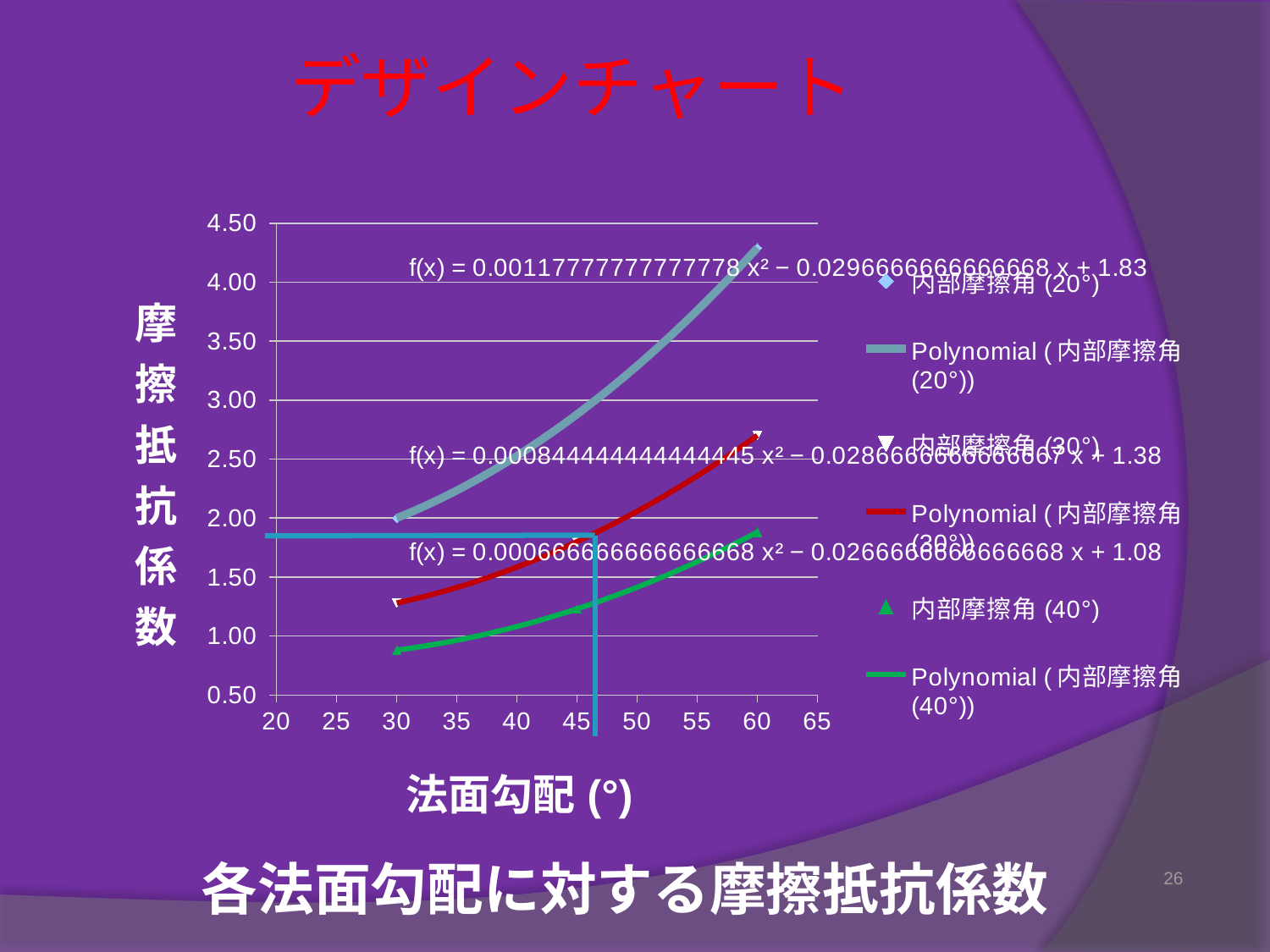

デザインチャート

### Chart

| Category |  |  |  |
|---|---|---|---|

26
各法面勾配に対する摩擦抵抗係数